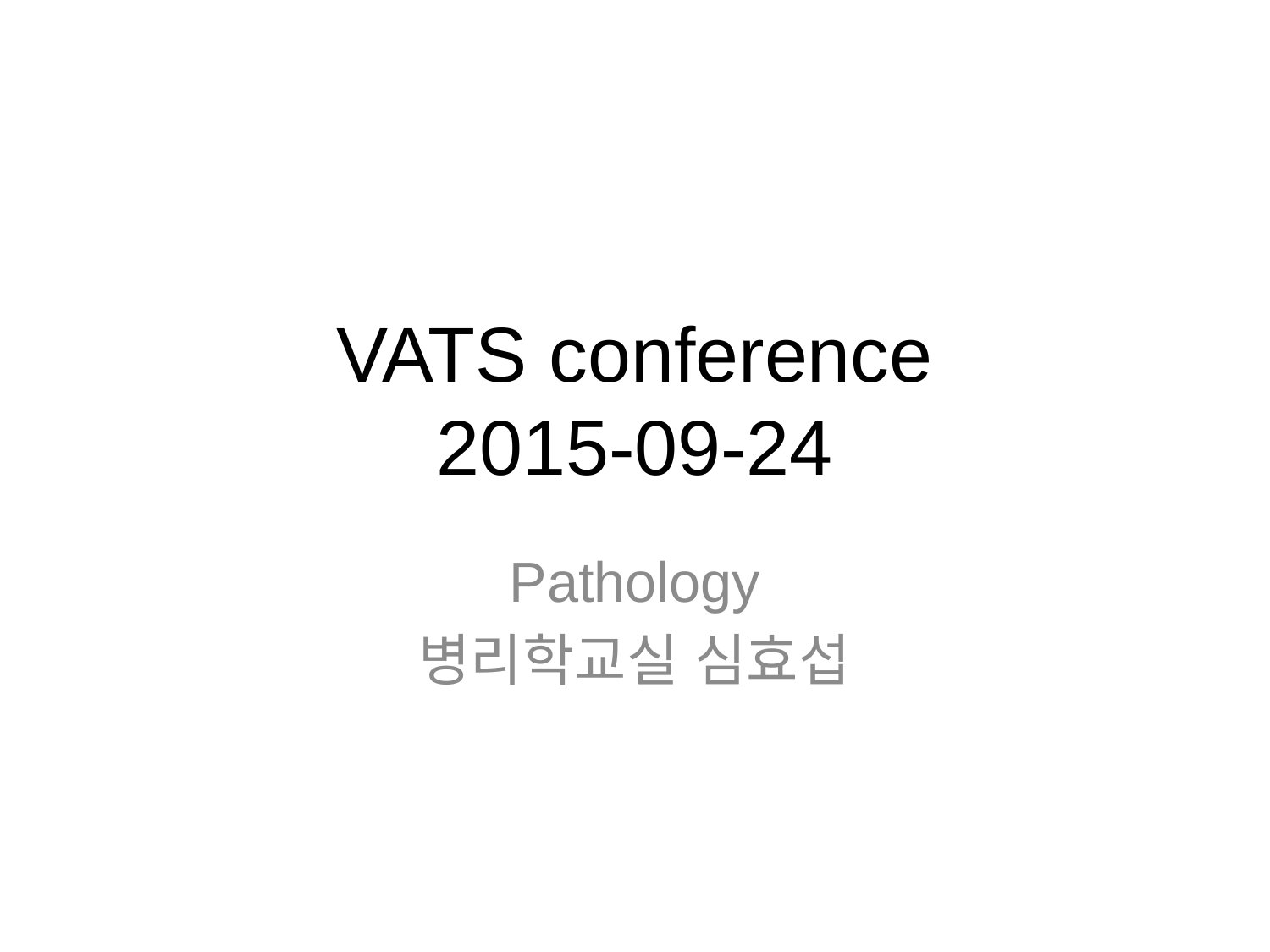

# VATS conference 2015-09-24
Pathology
병리학교실 심효섭